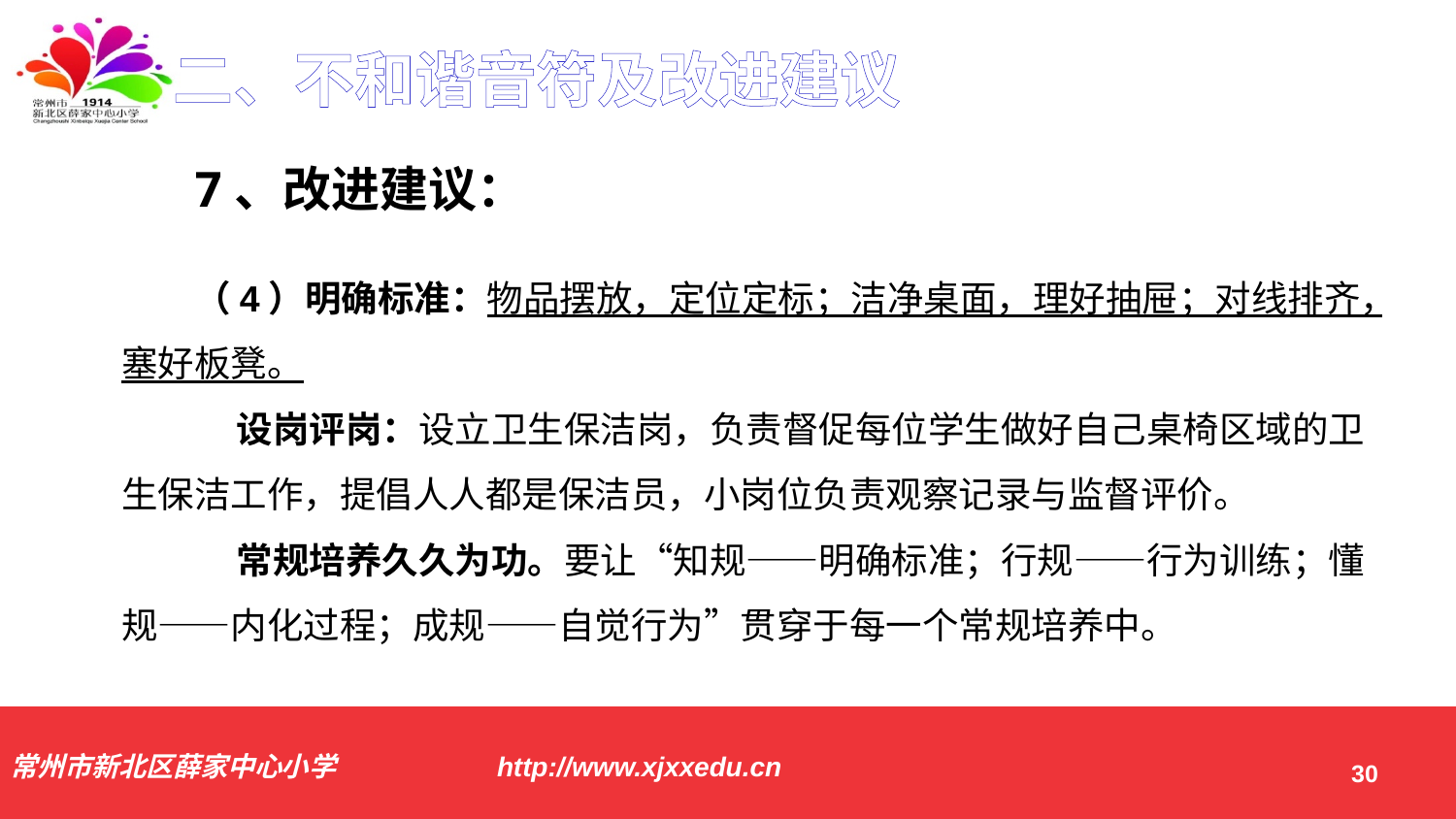

二、不和谐音符及改进建议
7、改进建议：
（4）明确标准：物品摆放，定位定标；洁净桌面，理好抽屉；对线排齐，塞好板凳。
    设岗评岗：设立卫生保洁岗，负责督促每位学生做好自己桌椅区域的卫生保洁工作，提倡人人都是保洁员，小岗位负责观察记录与监督评价。
    常规培养久久为功。要让“知规——明确标准；行规——行为训练；懂规——内化过程；成规——自觉行为”贯穿于每一个常规培养中。
30